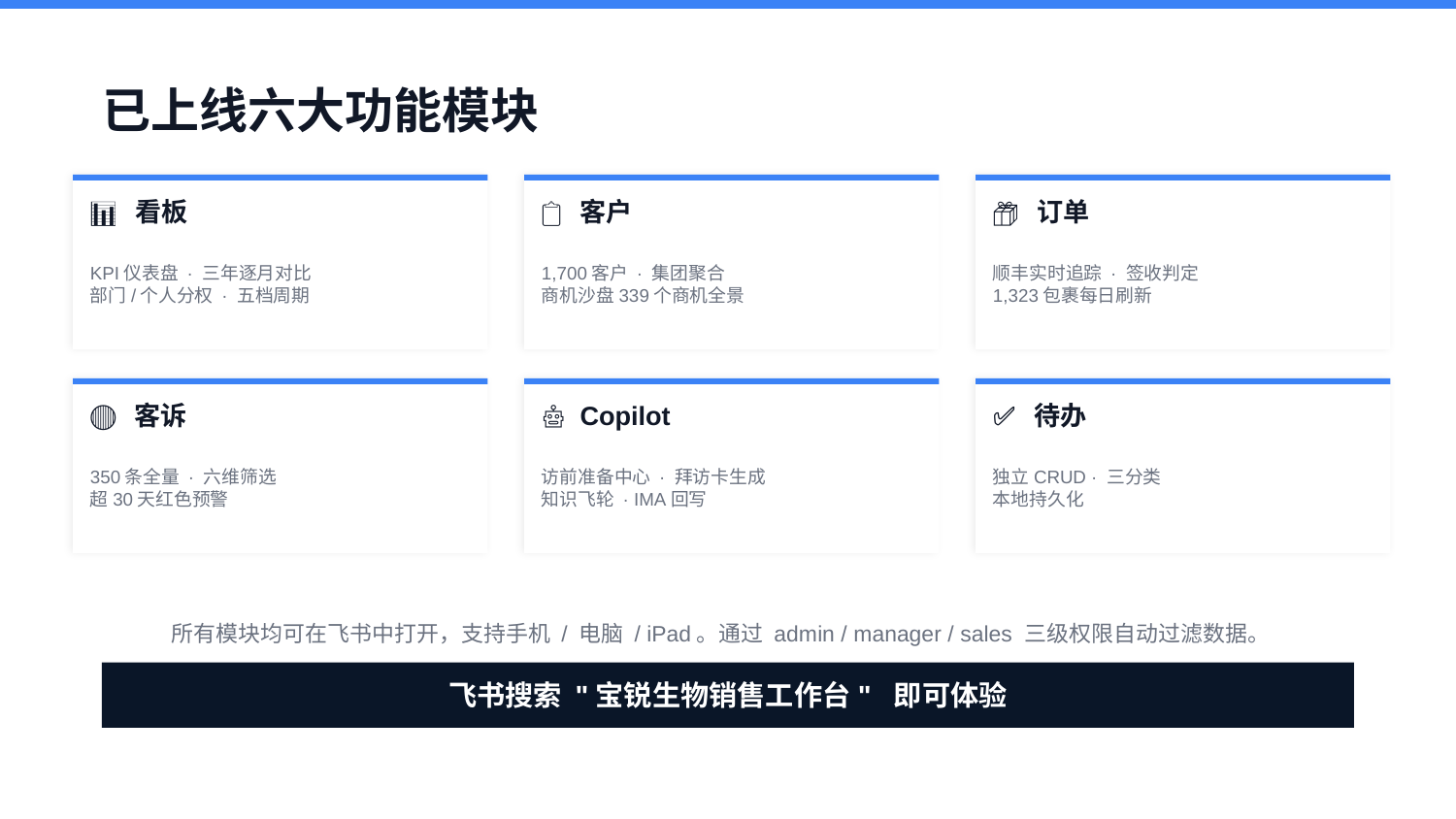

已上线六大功能模块

📊  看板
📋  客户
📦  订单
KPI仪表盘 · 三年逐月对比
部门/个人分权 · 五档周期
1,700客户 · 集团聚合
商机沙盘339个商机全景
顺丰实时追踪 · 签收判定
1,323包裹每日刷新

🔴  客诉
🤖  Copilot
✅  待办
350条全量 · 六维筛选
超30天红色预警
访前准备中心 · 拜访卡生成
知识飞轮 · IMA回写
独立CRUD · 三分类
本地持久化
所有模块均可在飞书中打开，支持手机 / 电脑 / iPad。通过 admin / manager / sales 三级权限自动过滤数据。

飞书搜索 "宝锐生物销售工作台"  即可体验